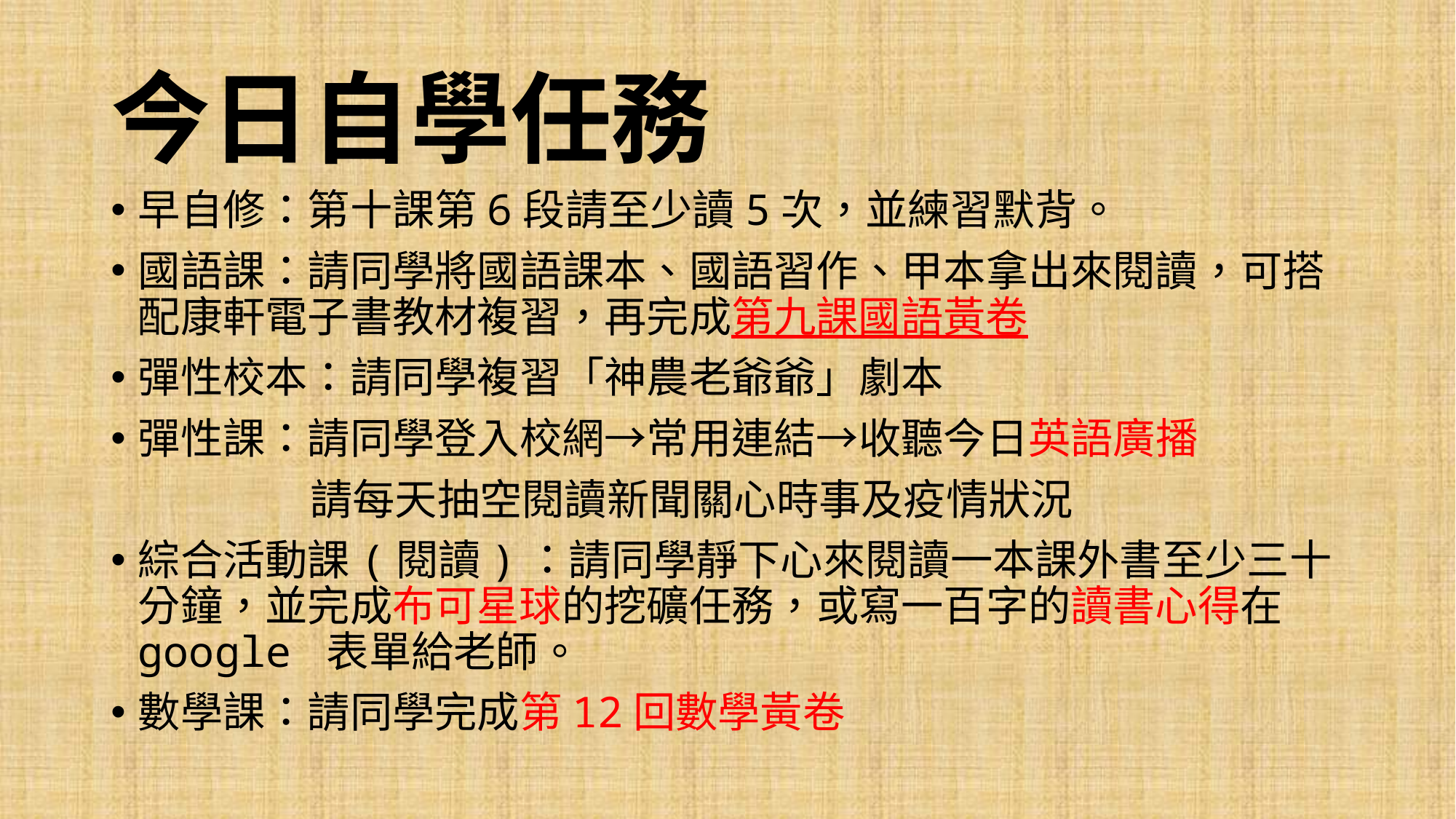

# 今日自學任務
早自修：第十課第6段請至少讀5次，並練習默背。
國語課：請同學將國語課本、國語習作、甲本拿出來閱讀，可搭配康軒電子書教材複習，再完成第九課國語黃卷
彈性校本：請同學複習「神農老爺爺」劇本
彈性課：請同學登入校網→常用連結→收聽今日英語廣播
                    請每天抽空閱讀新聞關心時事及疫情狀況
綜合活動課(閱讀)：請同學靜下心來閱讀一本課外書至少三十分鐘，並完成布可星球的挖礦任務，或寫一百字的讀書心得在google 表單給老師。
數學課：請同學完成第12回數學黃卷